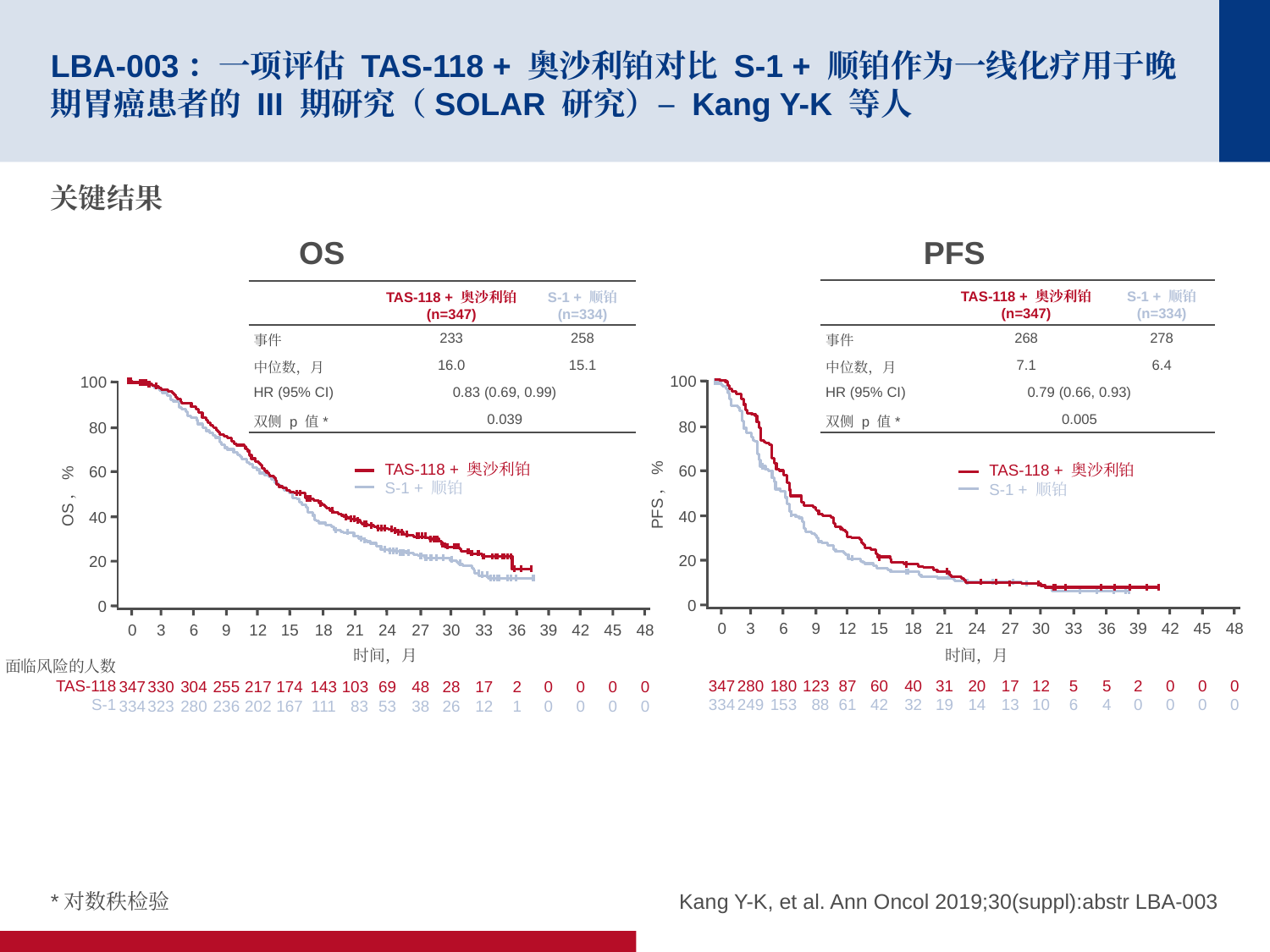

# LBA-003：一项评估 TAS-118 + 奥沙利铂对比 S-1 + 顺铂作为一线化疗用于晚期胃癌患者的 III 期研究（SOLAR 研究）– Kang Y-K 等人
关键结果
PFS
OS
|  | TAS-118 + 奥沙利铂 (n=347) | S-1 + 顺铂 (n=334) |
| --- | --- | --- |
| 事件 | 268 | 278 |
| 中位数，月 | 7.1 | 6.4 |
| HR (95% CI) | 0.79 (0.66, 0.93) |  |
| 双侧 p 值\* | 0.005 |  |
|  | TAS-118 + 奥沙利铂 (n=347) | S-1 + 顺铂 (n=334) |
| --- | --- | --- |
| 事件 | 233 | 258 |
| 中位数，月 | 16.0 | 15.1 |
| HR (95% CI) | 0.83 (0.69, 0.99) |  |
| 双侧 p 值\* | 0.039 |  |
100
100

80
80

TAS-118 + 奥沙利铂
S-1 + 顺铂
TAS-118 + 奥沙利铂
S-1 + 顺铂
60
60

PFS，%
OS，%
40
40

20
20

0
0

0

347
334
3

280
249
6

180
153
9

123
88
12

87
61
15

60
42
18

40
32
21

31
19
24

20
14
27

17
13
30

12
10
33

5
6
36

5
4
39

2
0
42

0
0
45

0
0
48

0
0
0

347
334
3

330
323
6

304
280
9

255
236
12

217
202
15

174
167
18

143
111
21

103
83
24

69
53
27

48
38
30

28
26
33

17
12
36

2
1
39

0
0
42

0
0
45

0
0
48

0
0
时间，月
时间，月
面临风险的人数
TAS-118
S-1
*对数秩检验
Kang Y-K, et al. Ann Oncol 2019;30(suppl):abstr LBA-003